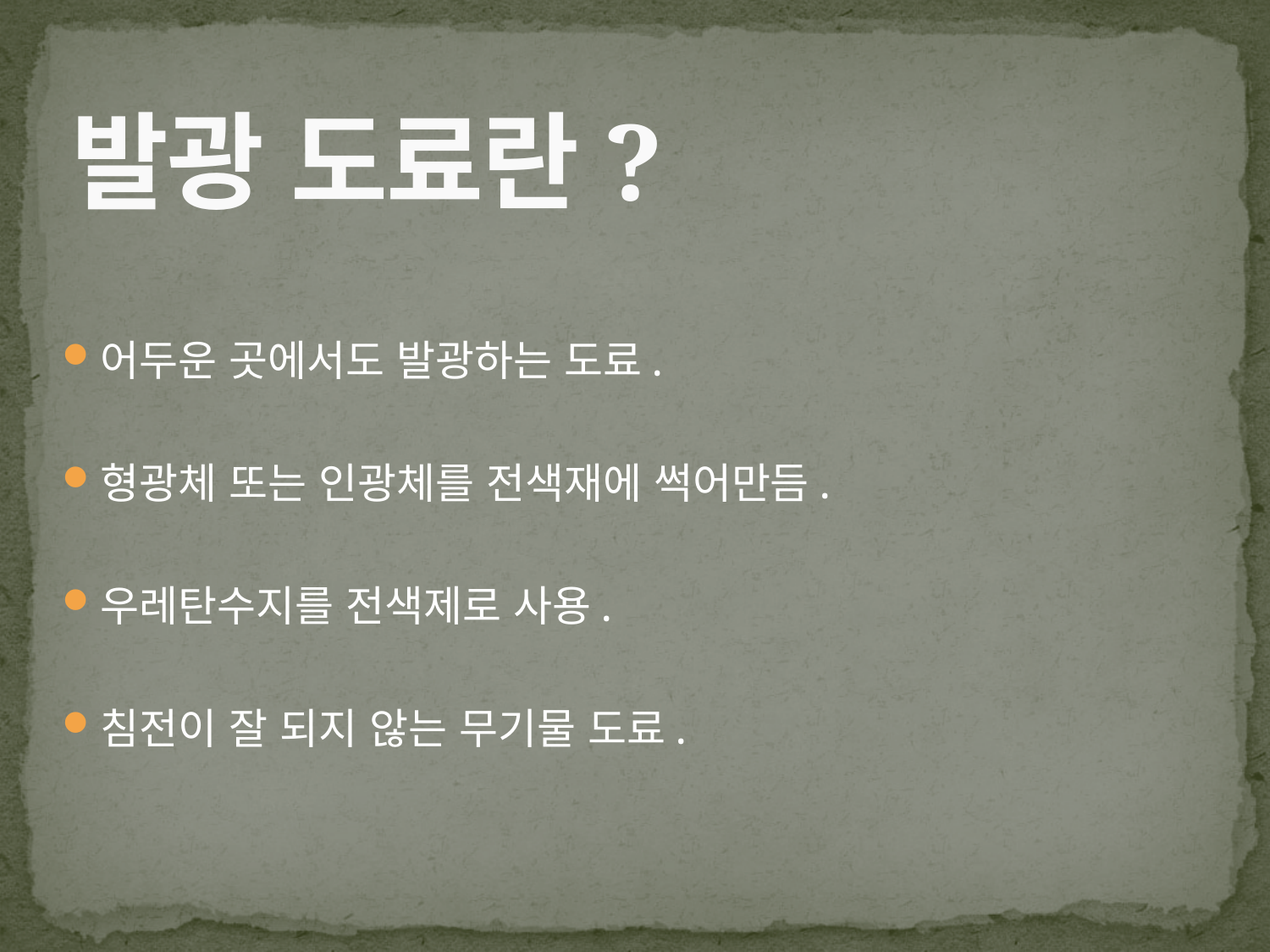

# 발광 도료란?
어두운 곳에서도 발광하는 도료.

형광체 또는 인광체를 전색재에 썩어만듬.

우레탄수지를 전색제로 사용.

침전이 잘 되지 않는 무기물 도료.